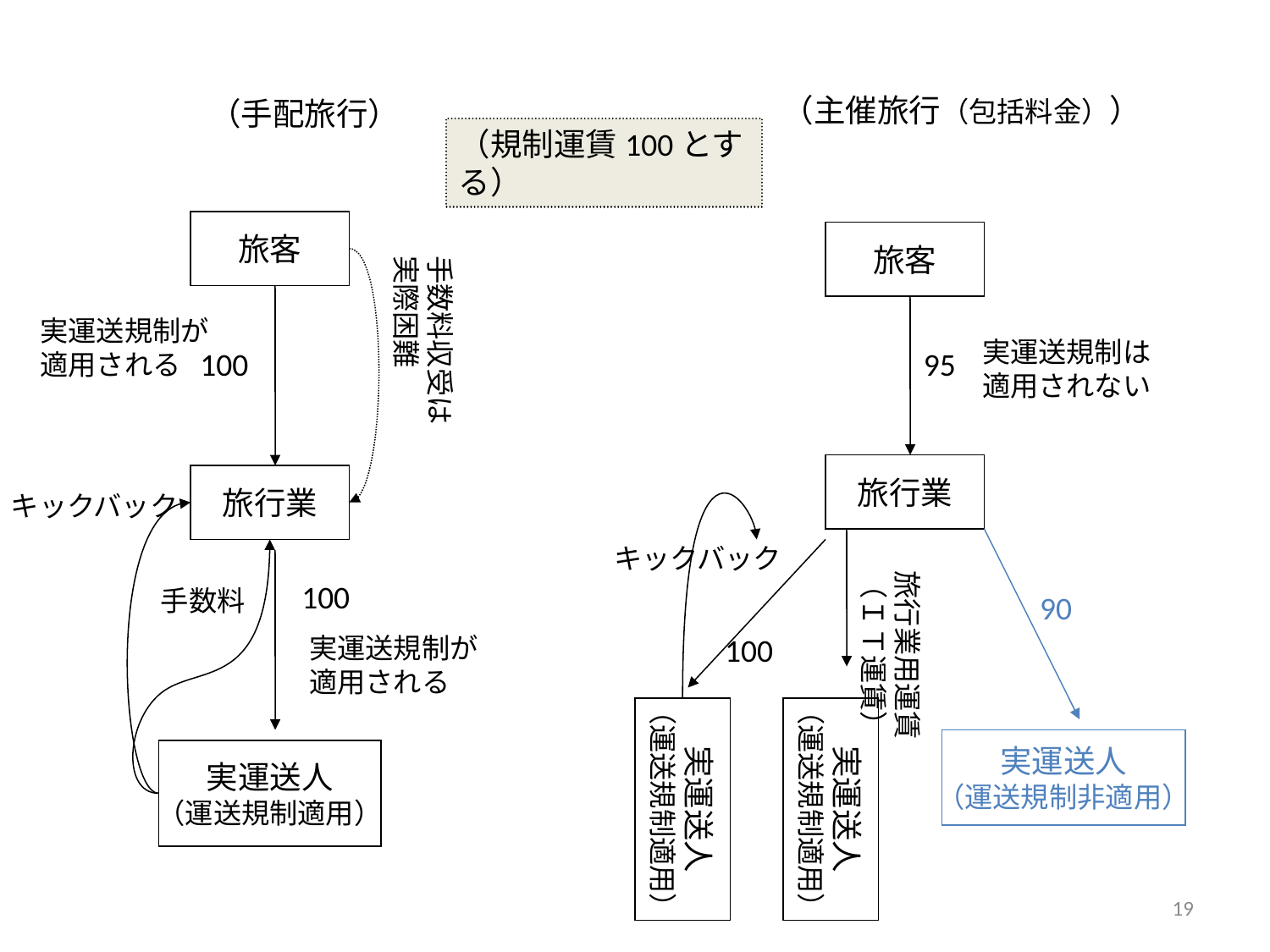

（主催旅行（包括料金））
（手配旅行）
（規制運賃100とする）
旅客
旅客
手数料収受は
実際困難

実運送規制が
適用される
実運送規制は
適用されない
100
95
旅行業
旅行業
キックバック

キックバック

旅行業用運賃
（ＩＴ運賃）
100
手数料
90
実運送規制が
適用される
100
実運送人
（運送規制適用）
実運送人
（運送規制適用）
実運送人
（運送規制非適用）
実運送人
（運送規制適用）
19